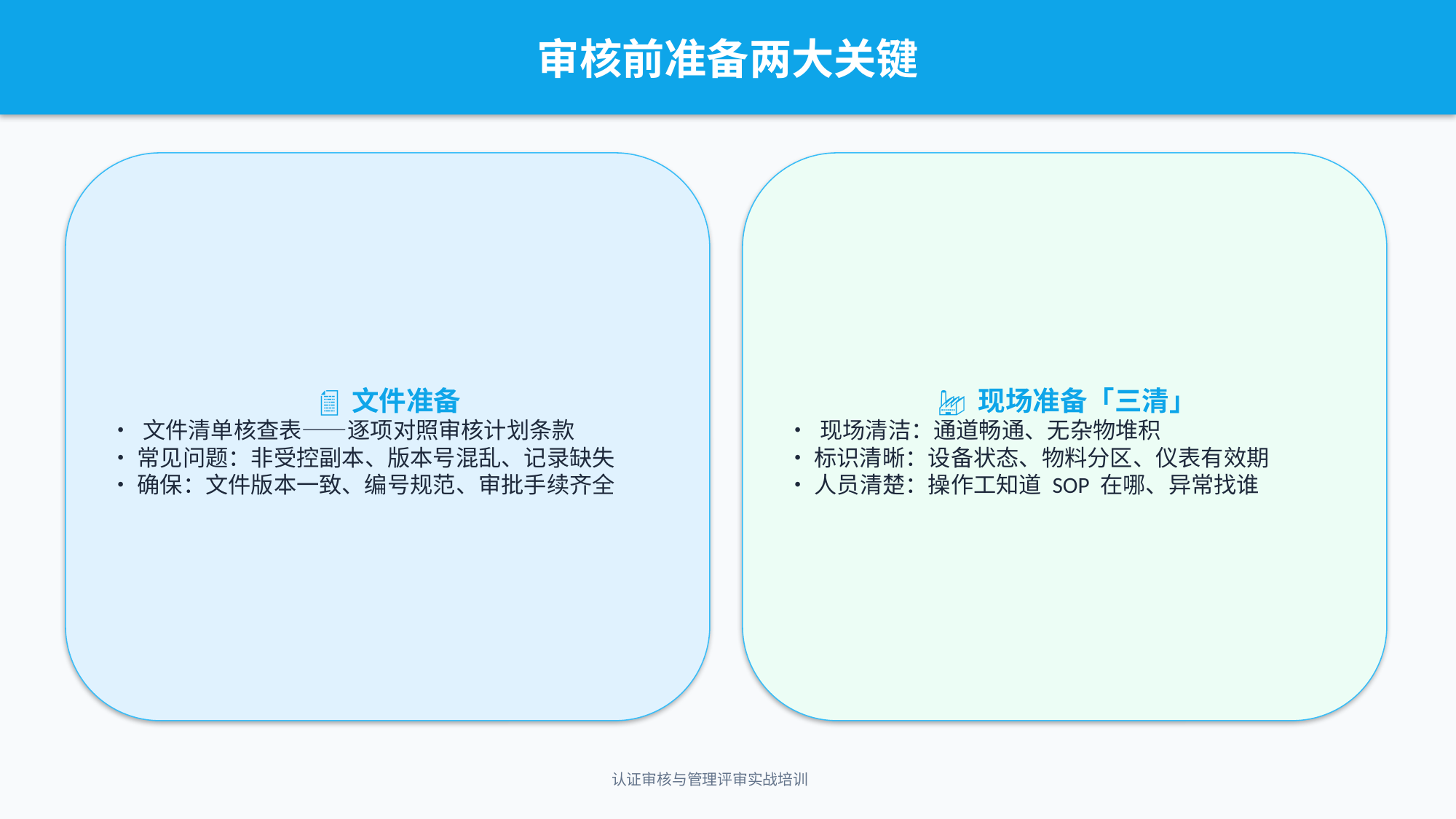

审核前准备两大关键
📄 文件准备
• 文件清单核查表——逐项对照审核计划条款
• 常见问题：非受控副本、版本号混乱、记录缺失
• 确保：文件版本一致、编号规范、审批手续齐全
🏭 现场准备「三清」
• 现场清洁：通道畅通、无杂物堆积
• 标识清晰：设备状态、物料分区、仪表有效期
• 人员清楚：操作工知道 SOP 在哪、异常找谁
认证审核与管理评审实战培训